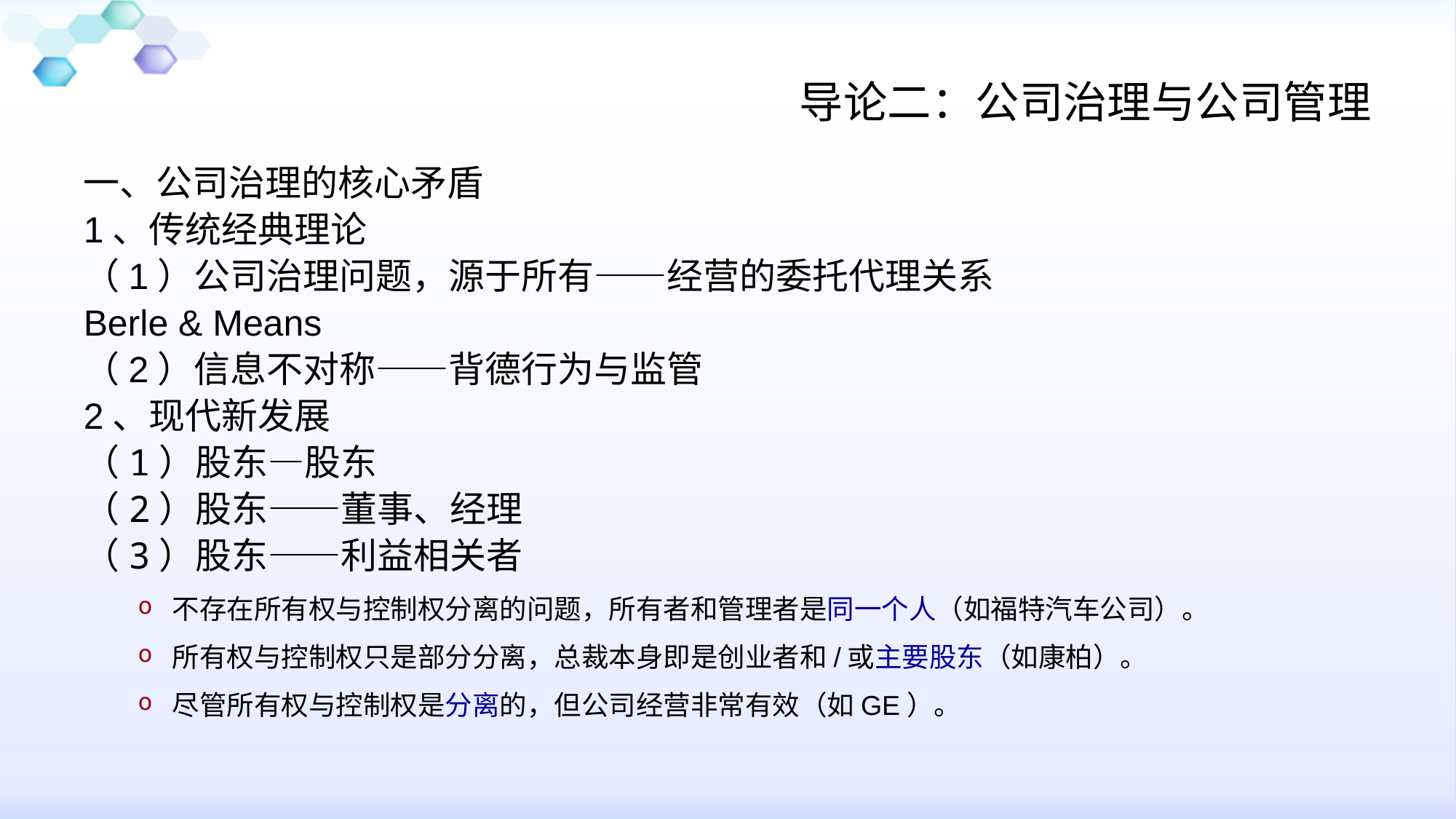

# 导论二：公司治理与公司管理
一、公司治理的核心矛盾
1、传统经典理论
（1）公司治理问题，源于所有——经营的委托代理关系
Berle & Means
（2）信息不对称——背德行为与监管
2、现代新发展
（1）股东—股东
（2）股东——董事、经理
（3）股东——利益相关者
不存在所有权与控制权分离的问题，所有者和管理者是同一个人（如福特汽车公司）。
所有权与控制权只是部分分离，总裁本身即是创业者和/或主要股东（如康柏）。
尽管所有权与控制权是分离的，但公司经营非常有效（如GE）。